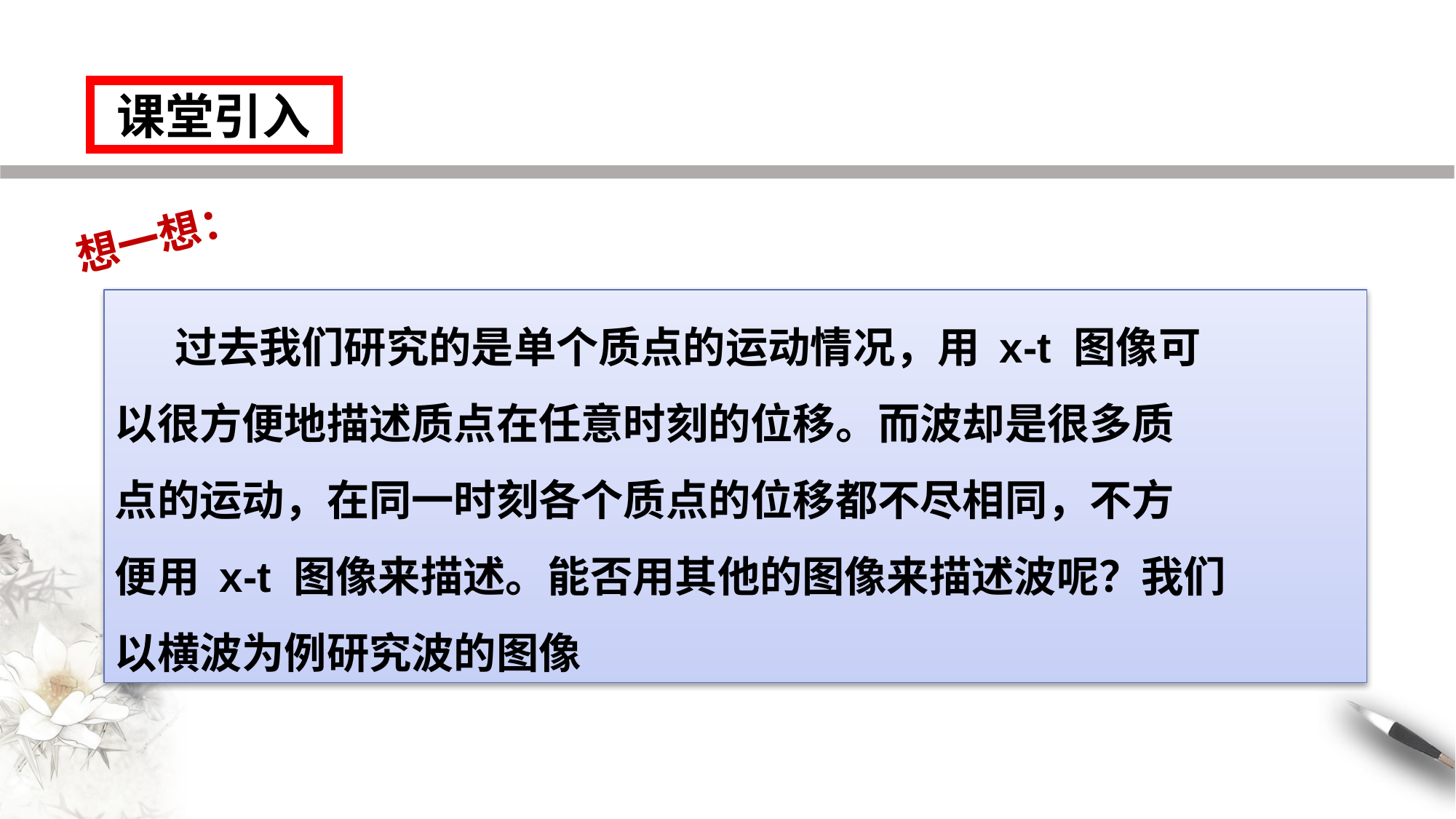

课堂引入

想一想：
     过去我们研究的是单个质点的运动情况，用 x-t 图像可
以很方便地描述质点在任意时刻的位移。而波却是很多质
点的运动，在同一时刻各个质点的位移都不尽相同，不方
便用 x-t 图像来描述。能否用其他的图像来描述波呢？我们
以横波为例研究波的图像